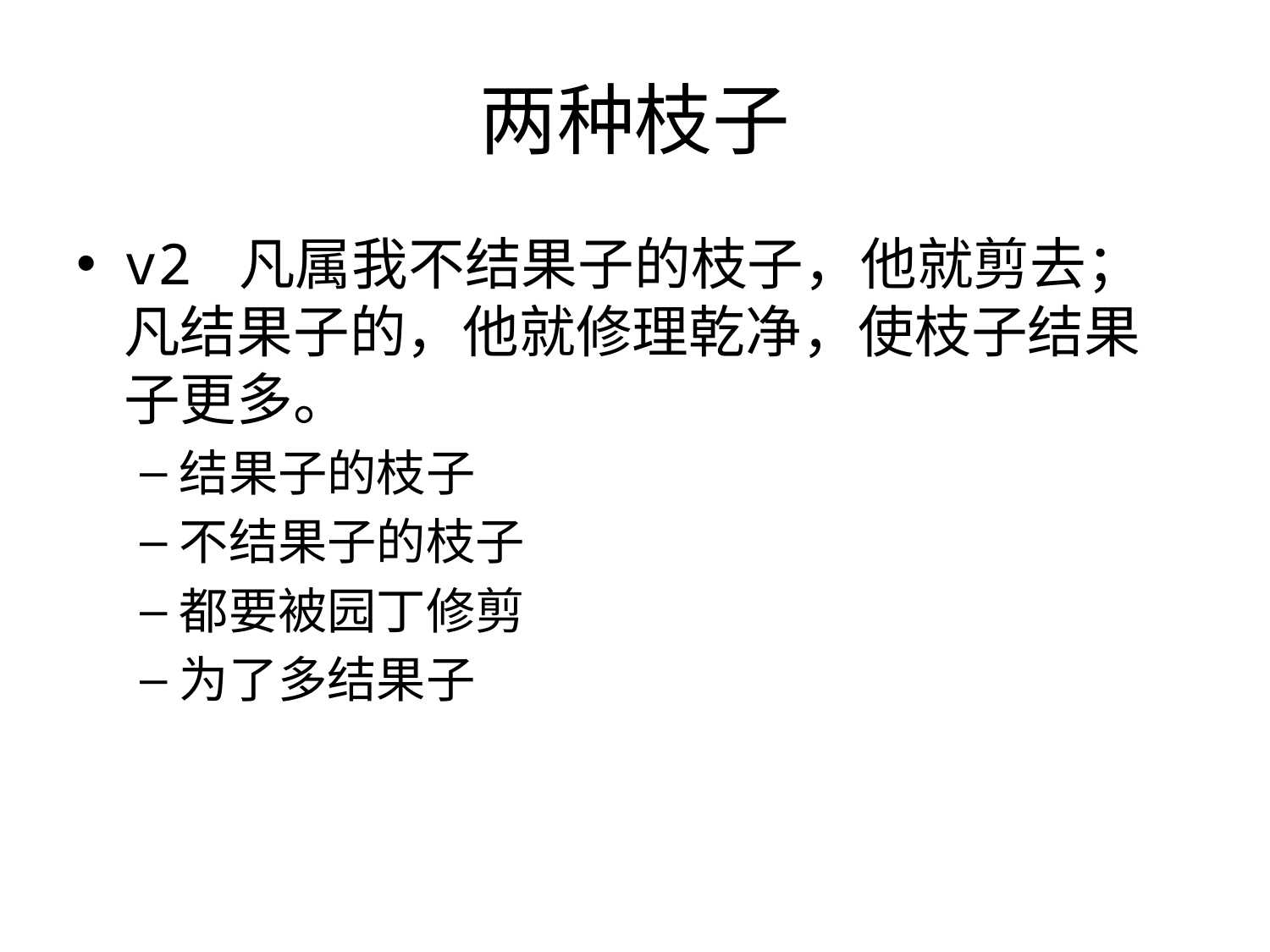

# 两种枝子
v2 凡属我不结果子的枝子，他就剪去；凡结果子的，他就修理乾净，使枝子结果子更多。
结果子的枝子
不结果子的枝子
都要被园丁修剪
为了多结果子